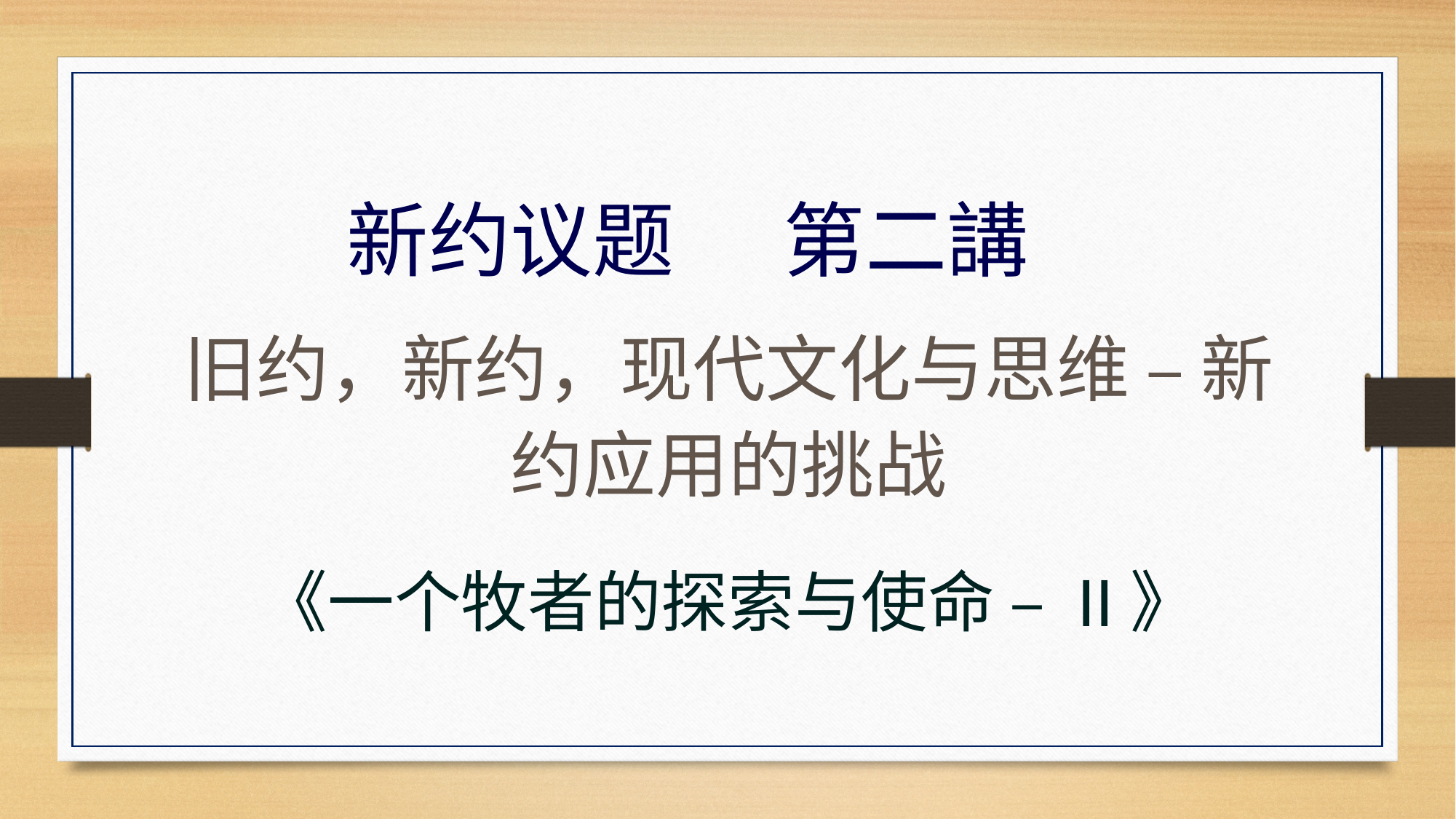

新约议题	第二講
旧约，新约，现代文化与思维 – 新约应用的挑战
《一个牧者的探索与使命 – II》